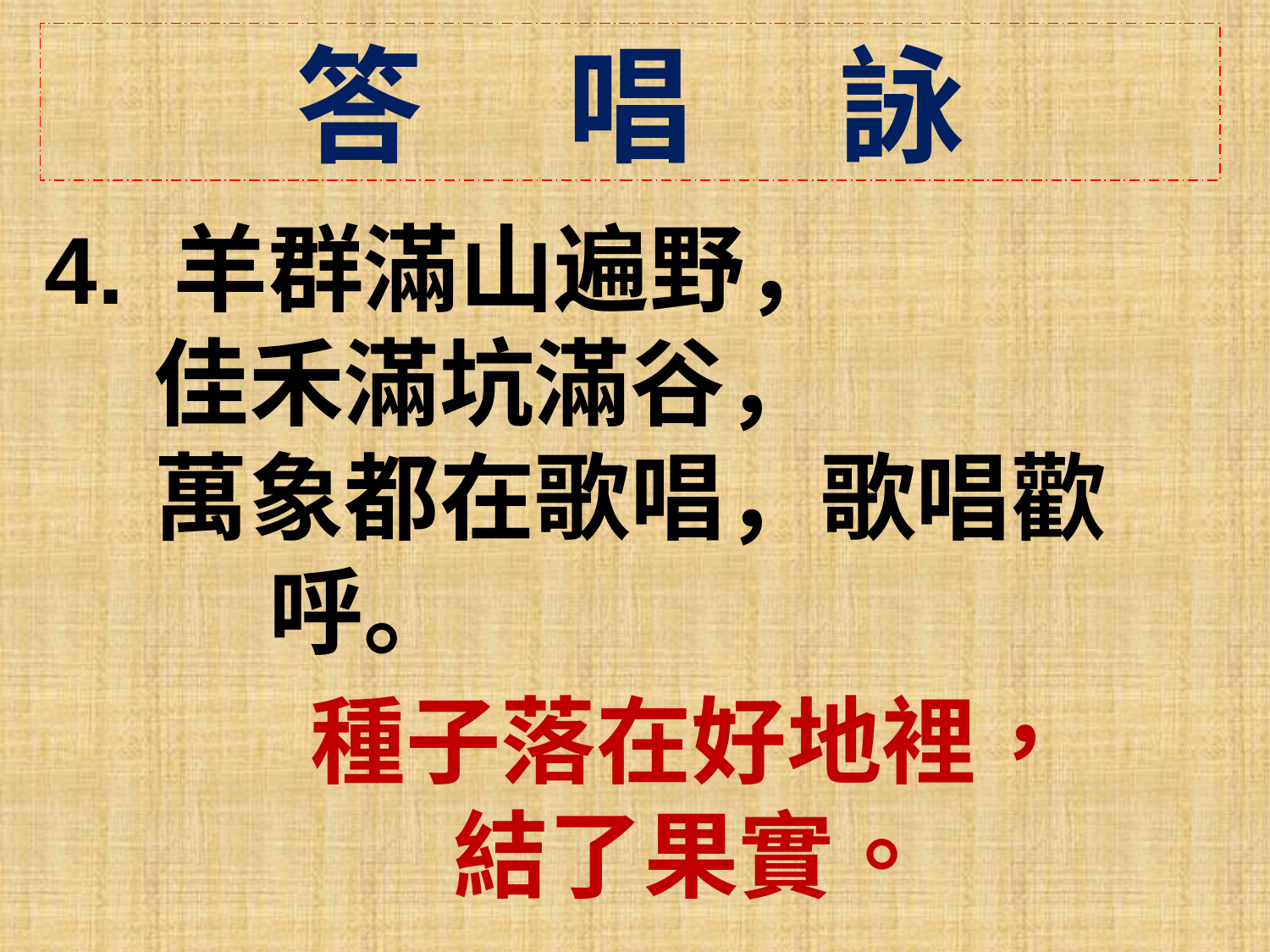

答     唱     詠
4. 羊群滿山遍野，
    佳禾滿坑滿谷，
    萬象都在歌唱，歌唱歡呼。
種子落在好地裡，
結了果實。